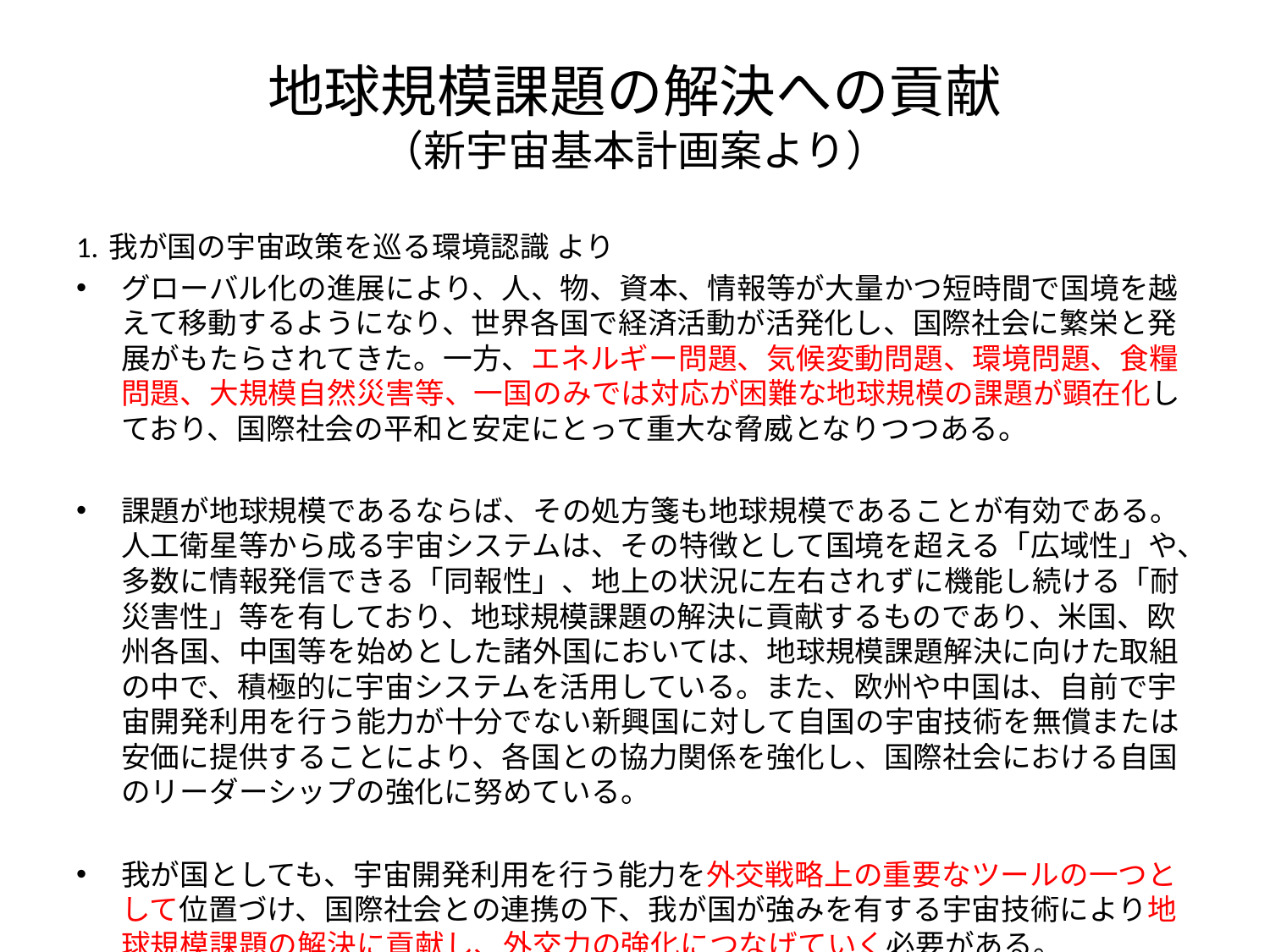

# 地球規模課題の解決への貢献 （新宇宙基本計画案より）
1. 我が国の宇宙政策を巡る環境認識 より
グローバル化の進展により、人、物、資本、情報等が大量かつ短時間で国境を越えて移動するようになり、世界各国で経済活動が活発化し、国際社会に繁栄と発展がもたらされてきた。一方、エネルギー問題、気候変動問題、環境問題、食糧問題、大規模自然災害等、一国のみでは対応が困難な地球規模の課題が顕在化しており、国際社会の平和と安定にとって重大な脅威となりつつある。

課題が地球規模であるならば、その処方箋も地球規模であることが有効である。人工衛星等から成る宇宙システムは、その特徴として国境を超える「広域性」や、多数に情報発信できる「同報性」、地上の状況に左右されずに機能し続ける「耐災害性」等を有しており、地球規模課題の解決に貢献するものであり、米国、欧州各国、中国等を始めとした諸外国においては、地球規模課題解決に向けた取組の中で、積極的に宇宙システムを活用している。また、欧州や中国は、自前で宇宙開発利用を行う能力が十分でない新興国に対して自国の宇宙技術を無償または安価に提供することにより、各国との協力関係を強化し、国際社会における自国のリーダーシップの強化に努めている。

我が国としても、宇宙開発利用を行う能力を外交戦略上の重要なツールの一つとして位置づけ、国際社会との連携の下、我が国が強みを有する宇宙技術により地球規模課題の解決に貢献し、外交力の強化につなげていく必要がある。